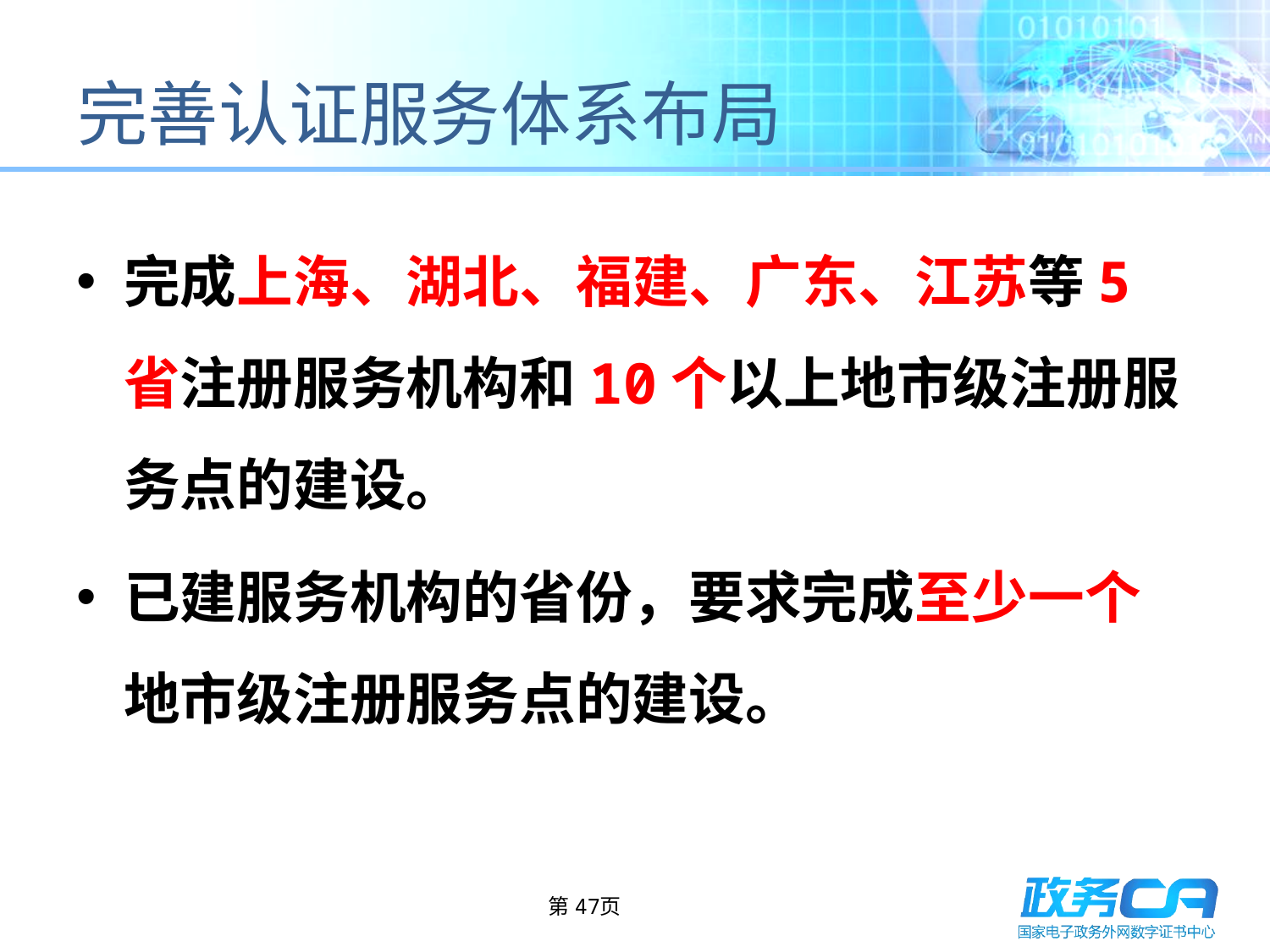

# 完善认证服务体系布局
完成上海、湖北、福建、广东、江苏等5省注册服务机构和10个以上地市级注册服务点的建设。
已建服务机构的省份，要求完成至少一个地市级注册服务点的建设。
第47页